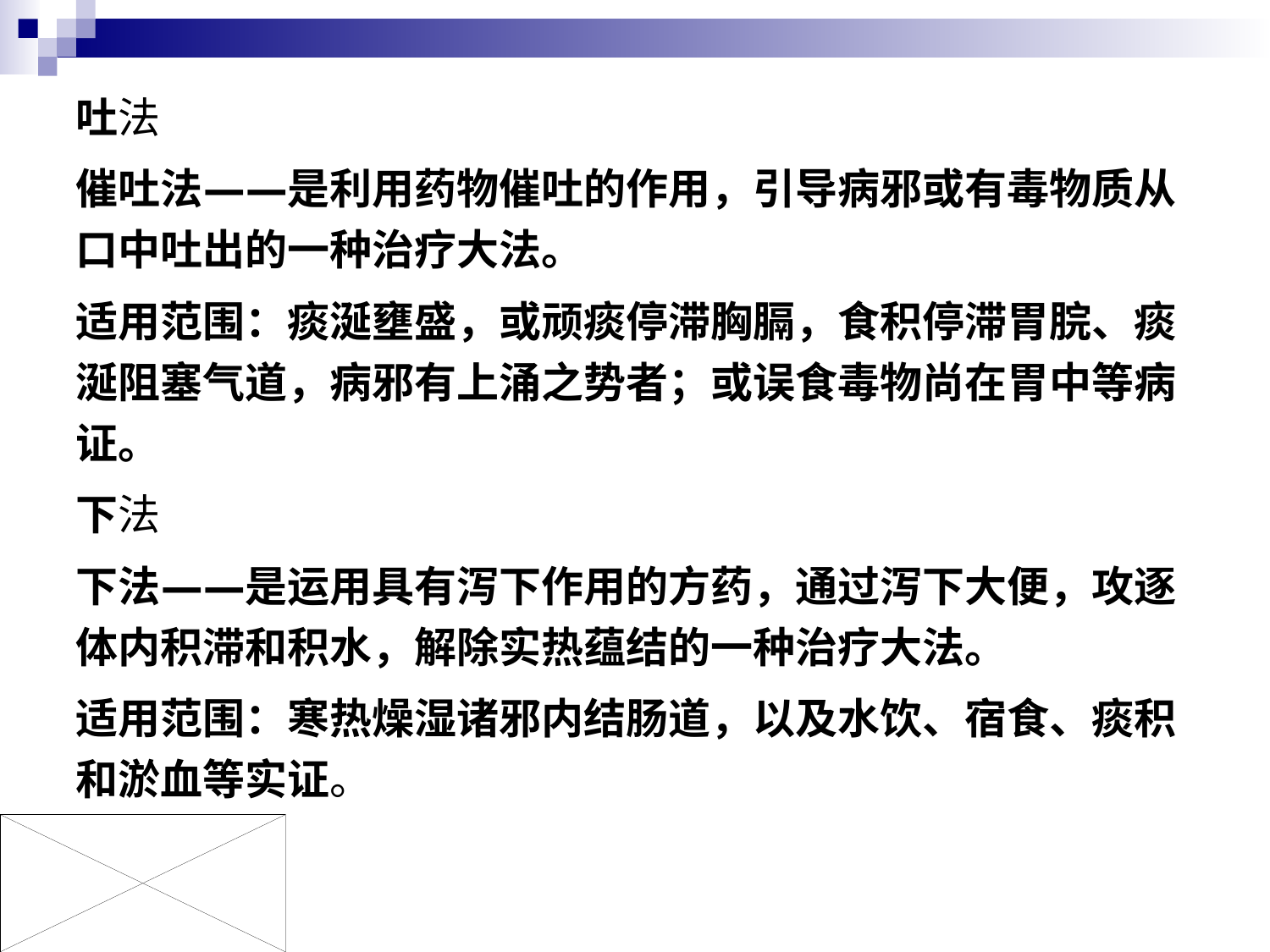

吐法
催吐法——是利用药物催吐的作用，引导病邪或有毒物质从口中吐出的一种治疗大法。
适用范围：痰涎壅盛，或顽痰停滞胸膈，食积停滞胃脘、痰涎阻塞气道，病邪有上涌之势者；或误食毒物尚在胃中等病证。
下法
下法——是运用具有泻下作用的方药，通过泻下大便，攻逐体内积滞和积水，解除实热蕴结的一种治疗大法。
适用范围：寒热燥湿诸邪内结肠道，以及水饮、宿食、痰积和淤血等实证。